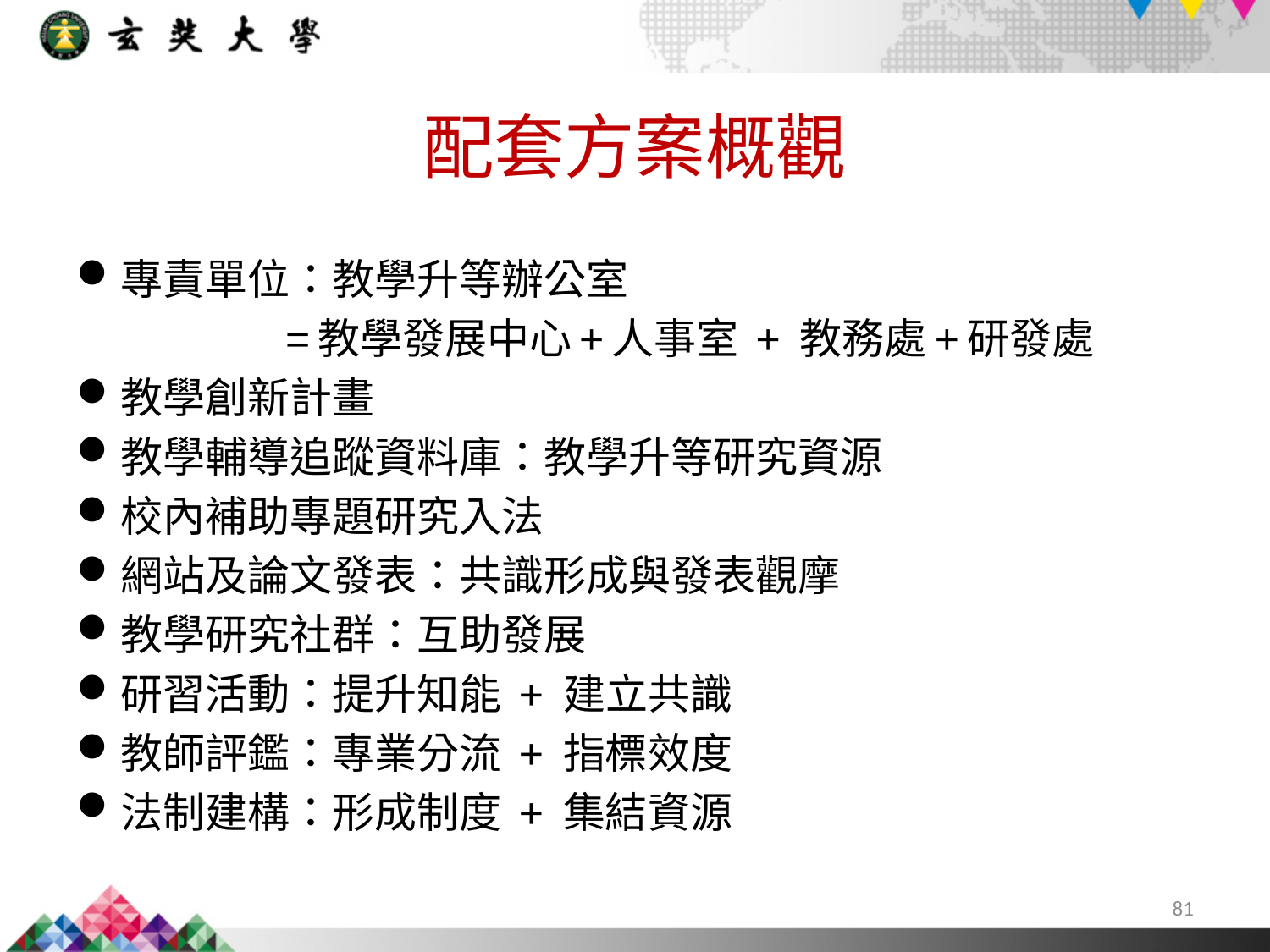

配套方案概觀
專責單位：教學升等辦公室
=教學發展中心+人事室 + 教務處+研發處
教學創新計畫
教學輔導追蹤資料庫：教學升等研究資源
校內補助專題研究入法
網站及論文發表：共識形成與發表觀摩
教學研究社群：互助發展
研習活動：提升知能 + 建立共識
教師評鑑：專業分流 + 指標效度
法制建構：形成制度 + 集結資源
81